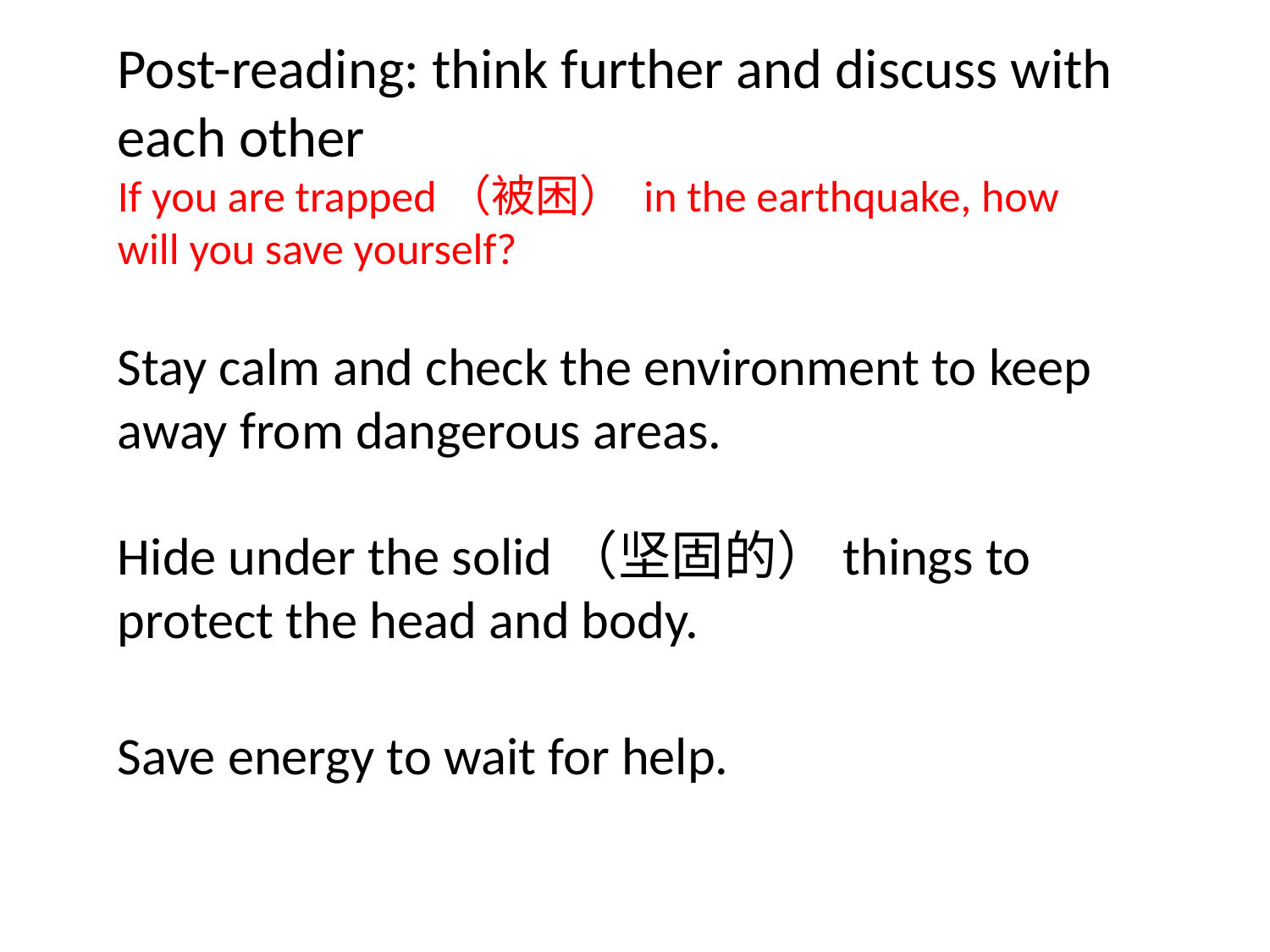

Post-reading: think further and discuss with each other
If you are trapped（被困） in the earthquake, how will you save yourself?
Stay calm and check the environment to keep away from dangerous areas.
Hide under the solid（坚固的）things to protect the head and body.
Save energy to wait for help.